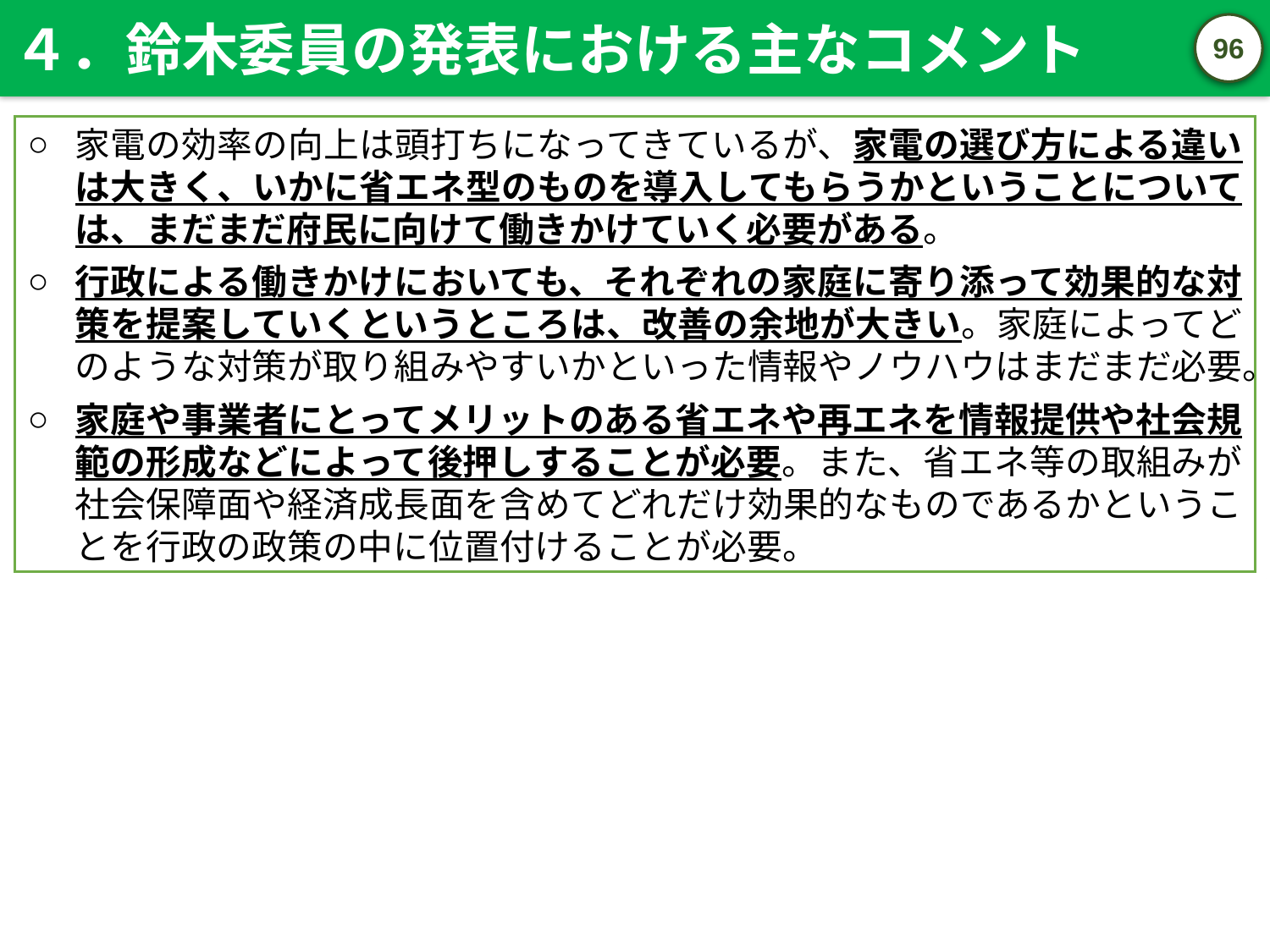

４．鈴木委員の発表における主なコメント
96
家電の効率の向上は頭打ちになってきているが、家電の選び方による違いは大きく、いかに省エネ型のものを導入してもらうかということについては、まだまだ府民に向けて働きかけていく必要がある。
行政による働きかけにおいても、それぞれの家庭に寄り添って効果的な対策を提案していくというところは、改善の余地が大きい。家庭によってどのような対策が取り組みやすいかといった情報やノウハウはまだまだ必要。
家庭や事業者にとってメリットのある省エネや再エネを情報提供や社会規範の形成などによって後押しすることが必要。また、省エネ等の取組みが社会保障面や経済成長面を含めてどれだけ効果的なものであるかということを行政の政策の中に位置付けることが必要。